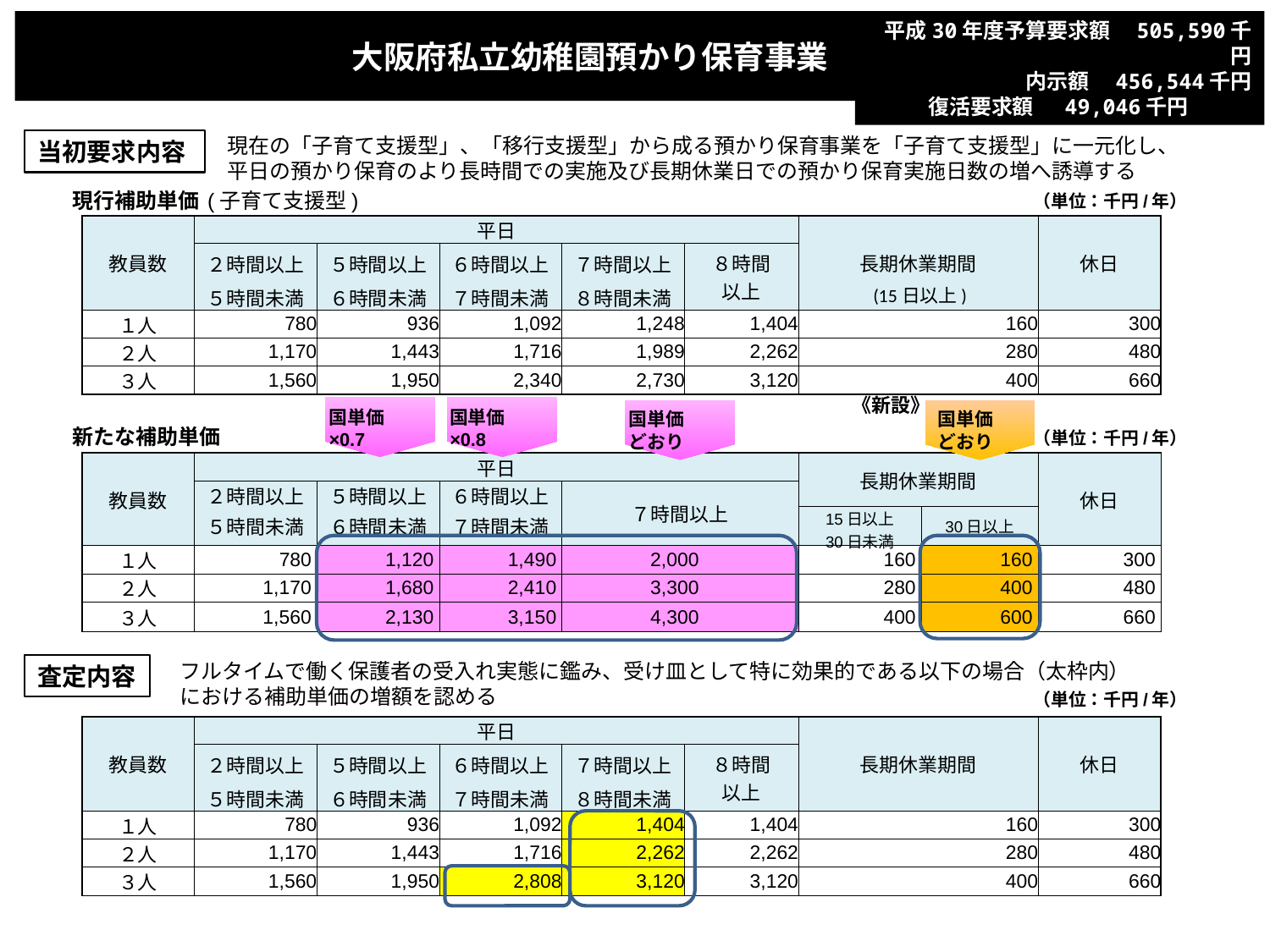

平成30年度予算要求額　505,590千円
　　　　　　　内示額　456,544千円
復活要求額　 49,046千円
　　　大阪府私立幼稚園預かり保育事業
平成30年度予算要求額　505,590千円
　　　　　　　内示額　456,544千円
復活要求額　 49,046千円
現在の「子育て支援型」、「移行支援型」から成る預かり保育事業を「子育て支援型」に一元化し、
平日の預かり保育のより長時間での実施及び長期休業日での預かり保育実施日数の増へ誘導する
当初要求内容
現行補助単価
(子育て支援型)
（単位：千円/年）
| 教員数 | 平日 |  |  |  |  | 長期休業期間 | 休日 |
| --- | --- | --- | --- | --- | --- | --- | --- |
|  | ２時間以上 | ５時間以上 | ６時間以上 | ７時間以上 | ８時間 以上 |  |  |
|  | ５時間未満 | ６時間未満 | ７時間未満 | ８時間未満 |  |  |  |
| １人 | 780 | 936 | 1,092 | 1,248 | 1,404 | 160 | 300 |
| ２人 | 1,170 | 1,443 | 1,716 | 1,989 | 2,262 | 280 | 480 |
| ３人 | 1,560 | 1,950 | 2,340 | 2,730 | 3,120 | 400 | 660 |
(15日以上)
《新設》

国単価
×0.7
国単価
×0.8

国単価
どおり
国単価
どおり
新たな補助単価
（単位：千円/年）
| 教員数 | 平日 |  |  |  | 長期休業期間 |  | 休日 |
| --- | --- | --- | --- | --- | --- | --- | --- |
|  | ２時間以上 | ５時間以上 | ６時間以上 | ７時間以上 |  |  |  |
|  | ５時間未満 | ６時間未満 | ７時間未満 |  | 15日以上 30日未満 | 30日以上 |  |
| １人 | 780 | 1,120 | 1,490 | 2,000 | 160 | 160 | 300 |
| ２人 | 1,170 | 1,680 | 2,410 | 3,300 | 280 | 400 | 480 |
| ３人 | 1,560 | 2,130 | 3,150 | 4,300 | 400 | 600 | 660 |

フルタイムで働く保護者の受入れ実態に鑑み、受け皿として特に効果的である以下の場合（太枠内）
における補助単価の増額を認める
査定内容
（単位：千円/年）
| 教員数 | 平日 |  |  |  |  | 長期休業期間 | 休日 |
| --- | --- | --- | --- | --- | --- | --- | --- |
|  | ２時間以上 | ５時間以上 | ６時間以上 | ７時間以上 | ８時間 以上 |  |  |
|  | ５時間未満 | ６時間未満 | ７時間未満 | ８時間未満 |  |  |  |
| １人 | 780 | 936 | 1,092 | 1,404 | 1,404 | 160 | 300 |
| ２人 | 1,170 | 1,443 | 1,716 | 2,262 | 2,262 | 280 | 480 |
| ３人 | 1,560 | 1,950 | 2,808 | 3,120 | 3,120 | 400 | 660 |